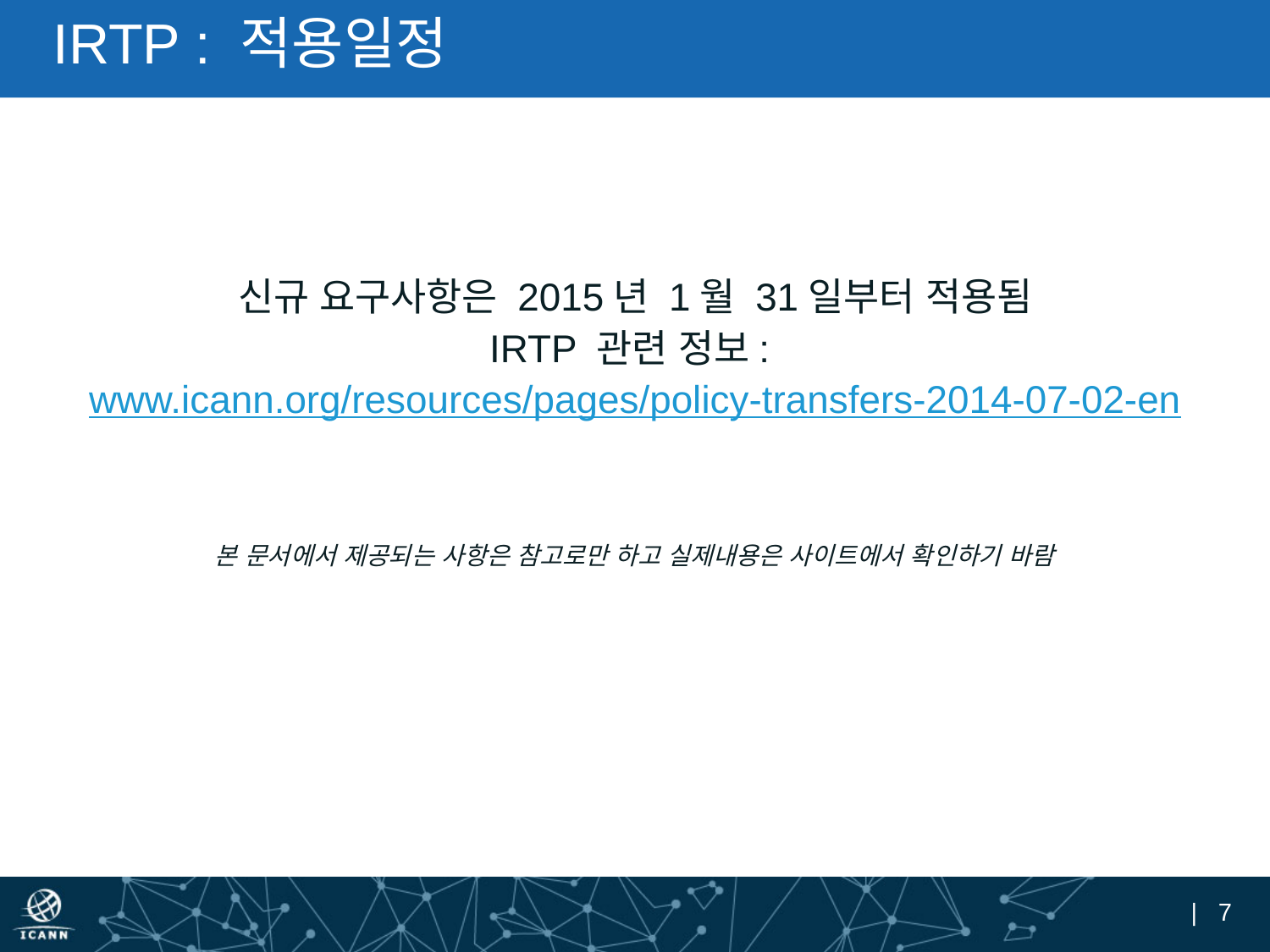

# IRTP : 적용일정
신규 요구사항은 2015년 1월 31일부터 적용됨
IRTP 관련 정보: 
www.icann.org/resources/pages/policy-transfers-2014-07-02-en

본 문서에서 제공되는 사항은 참고로만 하고 실제내용은 사이트에서 확인하기 바람